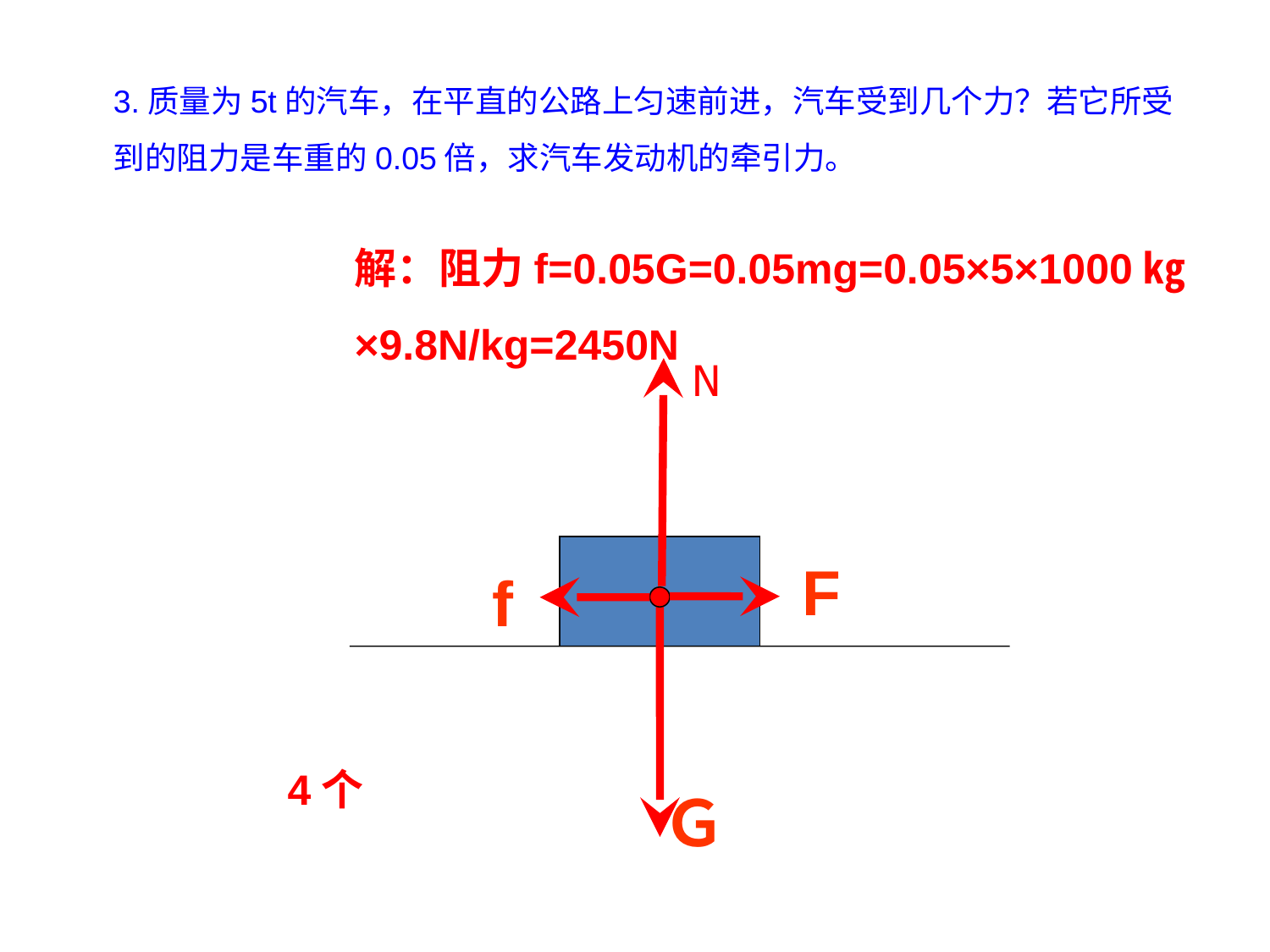

3.质量为5t的汽车，在平直的公路上匀速前进，汽车受到几个力？若它所受到的阻力是车重的0.05倍，求汽车发动机的牵引力。
解：阻力f=0.05G=0.05mg=0.05×5×1000㎏×9.8N/kg=2450N
N

F

f

Ｇ

4个